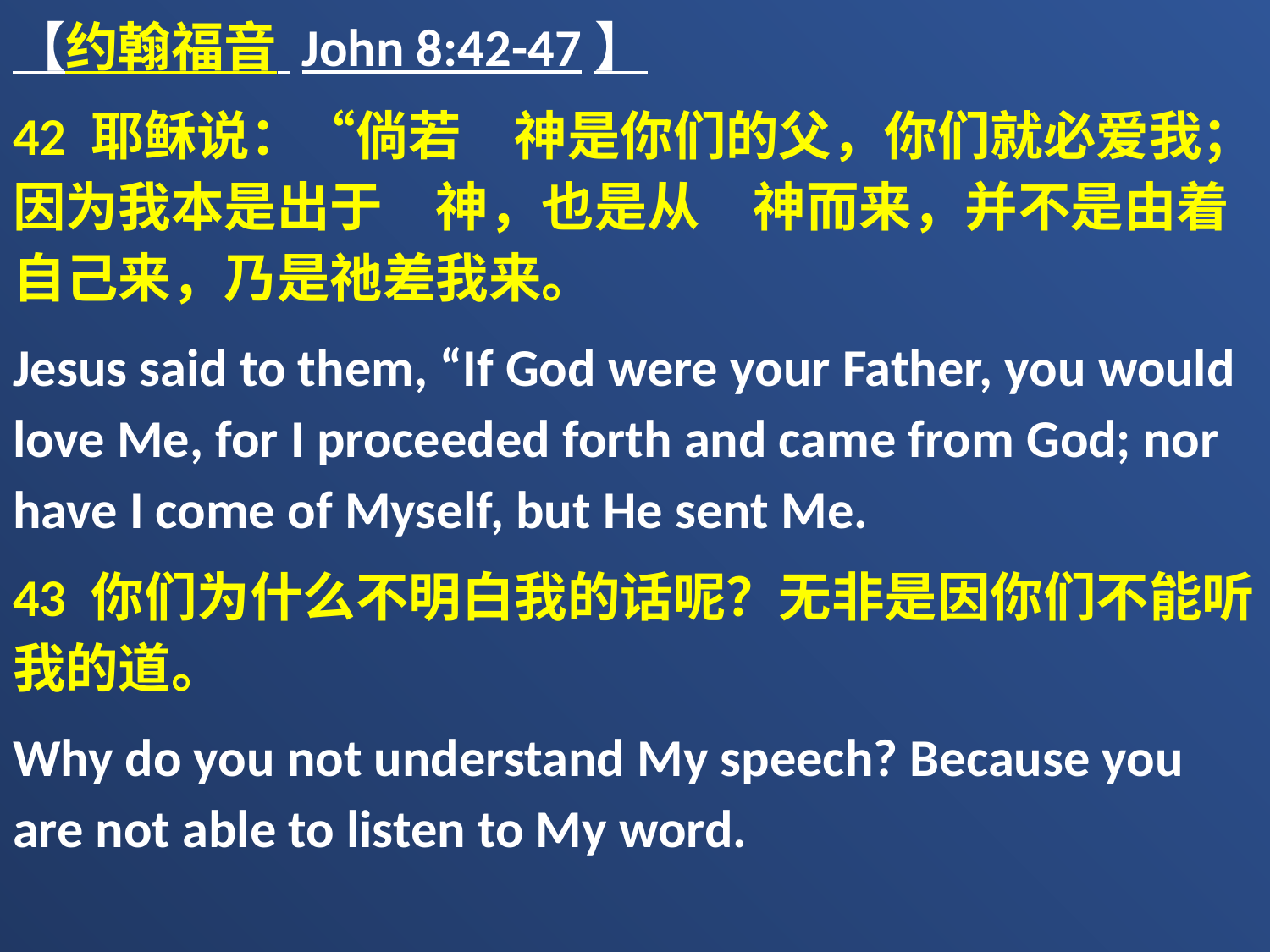

【约翰福音 John 8:42-47】
42 耶稣说：“倘若　神是你们的父，你们就必爱我；因为我本是出于　神，也是从　神而来，并不是由着自己来，乃是祂差我来。
Jesus said to them, “If God were your Father, you would love Me, for I proceeded forth and came from God; nor have I come of Myself, but He sent Me.
43 你们为什么不明白我的话呢？无非是因你们不能听我的道。
Why do you not understand My speech? Because you are not able to listen to My word.